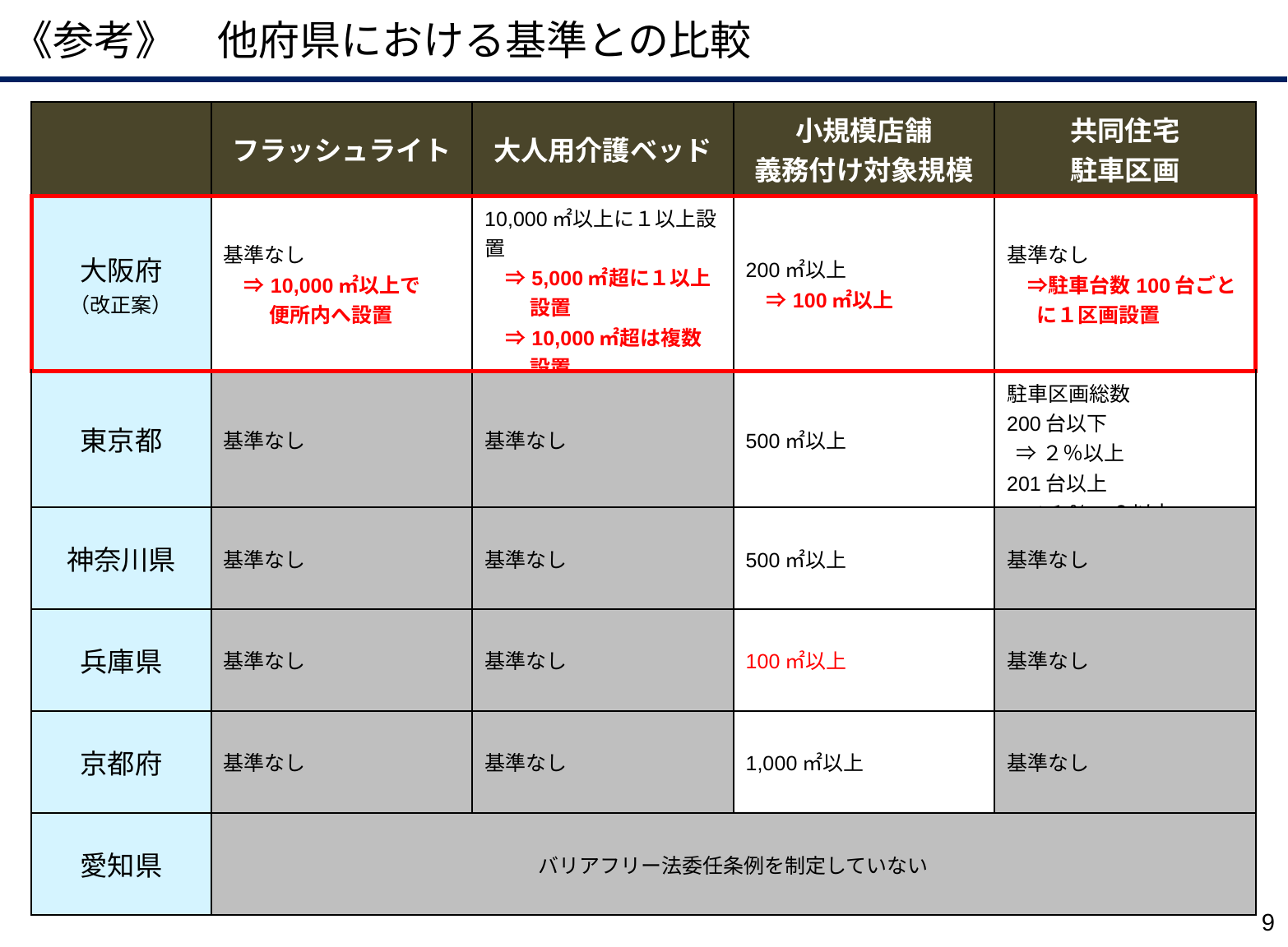

《参考》　他府県における基準との比較
|  | フラッシュライト | 大人用介護ベッド | 小規模店舗 義務付け対象規模 | 共同住宅 駐車区画 |
| --- | --- | --- | --- | --- |
| 大阪府 （改正案） | 基準なし 　⇒10,000㎡以上で 　　 便所内へ設置 | 10,000㎡以上に１以上設置 　⇒5,000㎡超に１以上 　　 設置 　⇒10,000㎡超は複数 　　 設置 | 200㎡以上 　⇒100㎡以上 | 基準なし 　⇒駐車台数100台ごと に１区画設置 |
| 東京都 | 基準なし | 基準なし | 500㎡以上 | 駐車区画総数 200台以下 ⇒２％以上 201台以上 　⇒１％+２以上 |
| 神奈川県 | 基準なし | 基準なし | 500㎡以上 | 基準なし |
| 兵庫県 | 基準なし | 基準なし | 100㎡以上 | 基準なし |
| 京都府 | 基準なし | 基準なし | 1,000㎡以上 | 基準なし |
| 愛知県 | バリアフリー法委任条例を制定していない |  |  |  |
9